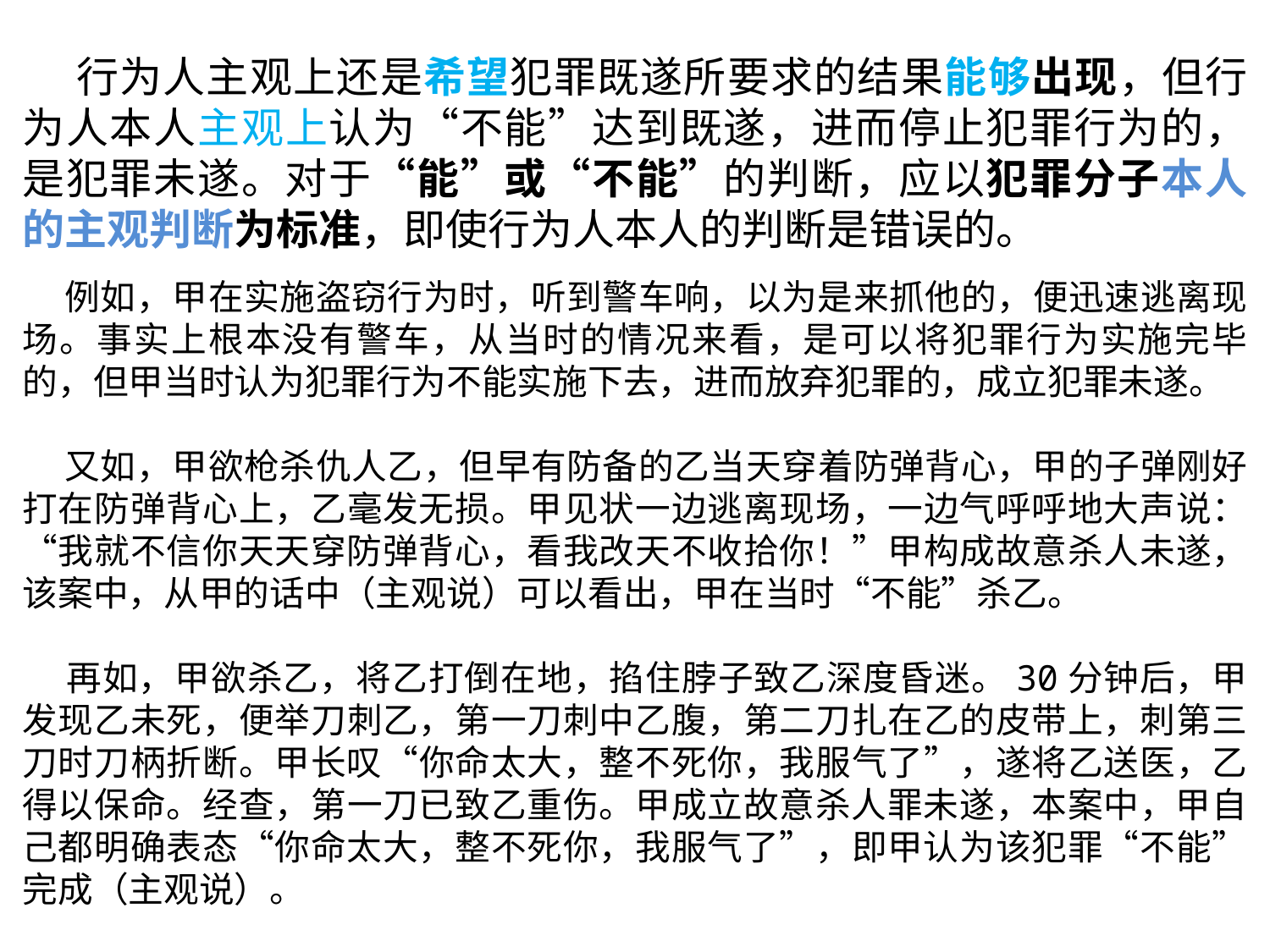

行为人主观上还是希望犯罪既遂所要求的结果能够出现，但行为人本人主观上认为“不能”达到既遂，进而停止犯罪行为的，是犯罪未遂。对于“能”或“不能”的判断，应以犯罪分子本人的主观判断为标准，即使行为人本人的判断是错误的。

    例如，甲在实施盗窃行为时，听到警车响，以为是来抓他的，便迅速逃离现场。事实上根本没有警车，从当时的情况来看，是可以将犯罪行为实施完毕的，但甲当时认为犯罪行为不能实施下去，进而放弃犯罪的，成立犯罪未遂。

    又如，甲欲枪杀仇人乙，但早有防备的乙当天穿着防弹背心，甲的子弹刚好打在防弹背心上，乙毫发无损。甲见状一边逃离现场，一边气呼呼地大声说：“我就不信你天天穿防弹背心，看我改天不收拾你！”甲构成故意杀人未遂，该案中，从甲的话中（主观说）可以看出，甲在当时“不能”杀乙。

    再如，甲欲杀乙，将乙打倒在地，掐住脖子致乙深度昏迷。30分钟后，甲发现乙未死，便举刀刺乙，第一刀刺中乙腹，第二刀扎在乙的皮带上，刺第三刀时刀柄折断。甲长叹“你命太大，整不死你，我服气了”，遂将乙送医，乙得以保命。经查，第一刀已致乙重伤。甲成立故意杀人罪未遂，本案中，甲自己都明确表态“你命太大，整不死你，我服气了”，即甲认为该犯罪“不能”完成（主观说）。